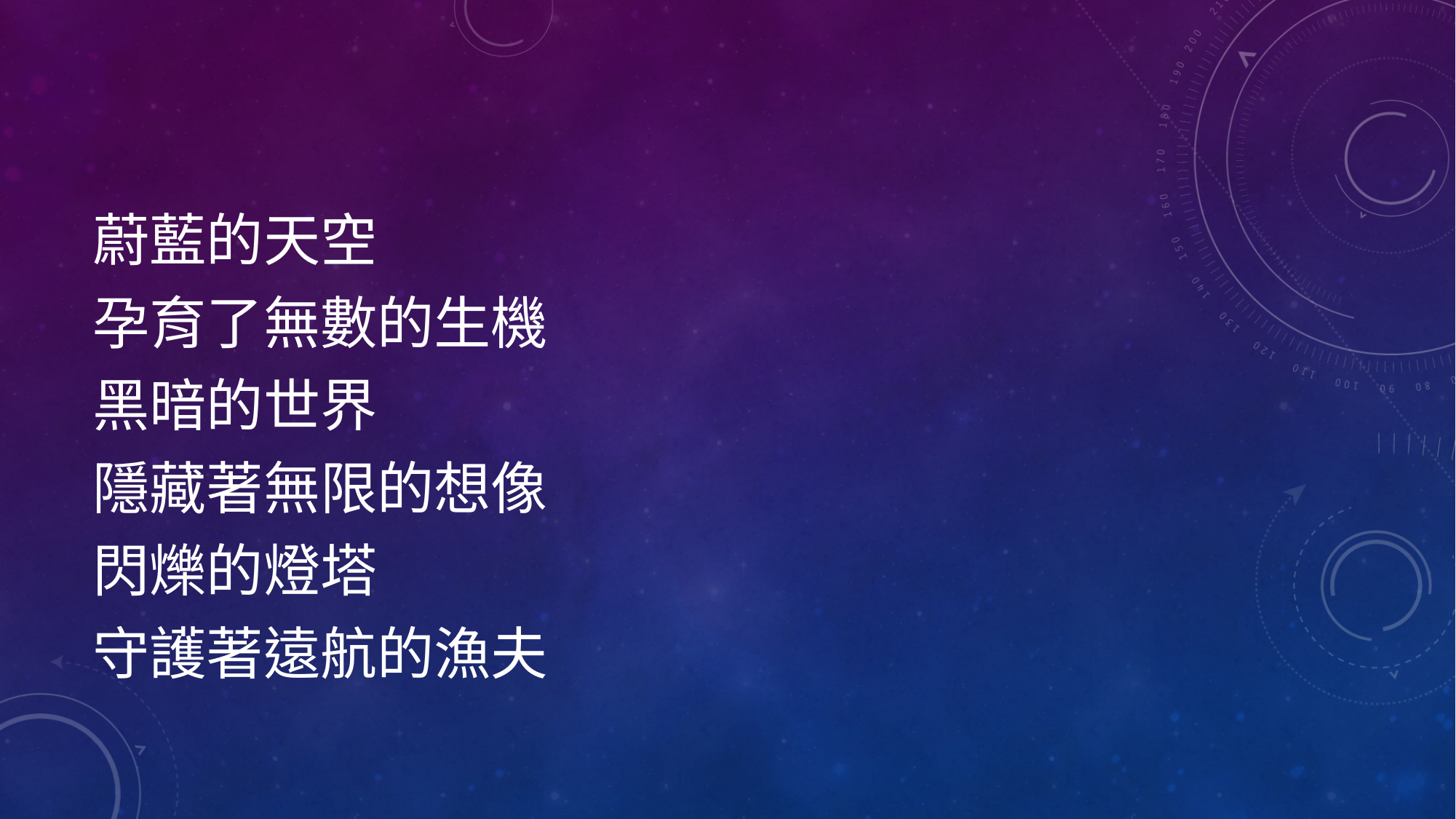

#

蔚藍的天空
孕育了無數的生機
黑暗的世界
隱藏著無限的想像
閃爍的燈塔
守護著遠航的漁夫